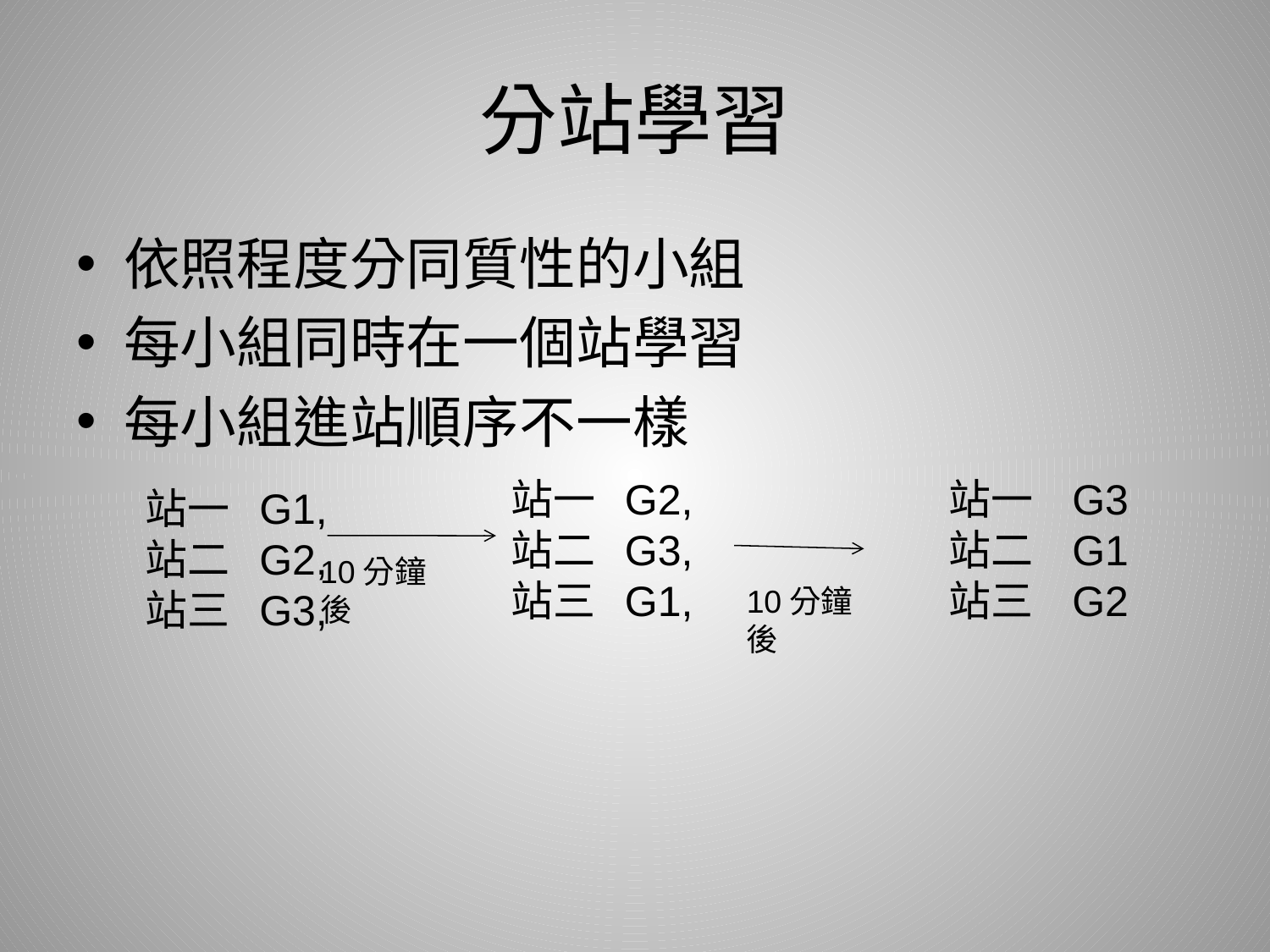

# 分站學習
依照程度分同質性的小組
每小組同時在一個站學習
每小組進站順序不一樣
站一  G2,
站二  G3,
站三  G1,
站一   G3
站二   G1
站三   G2

站一  G1,
站二  G2,
站三  G3,

10分鐘後
10分鐘後